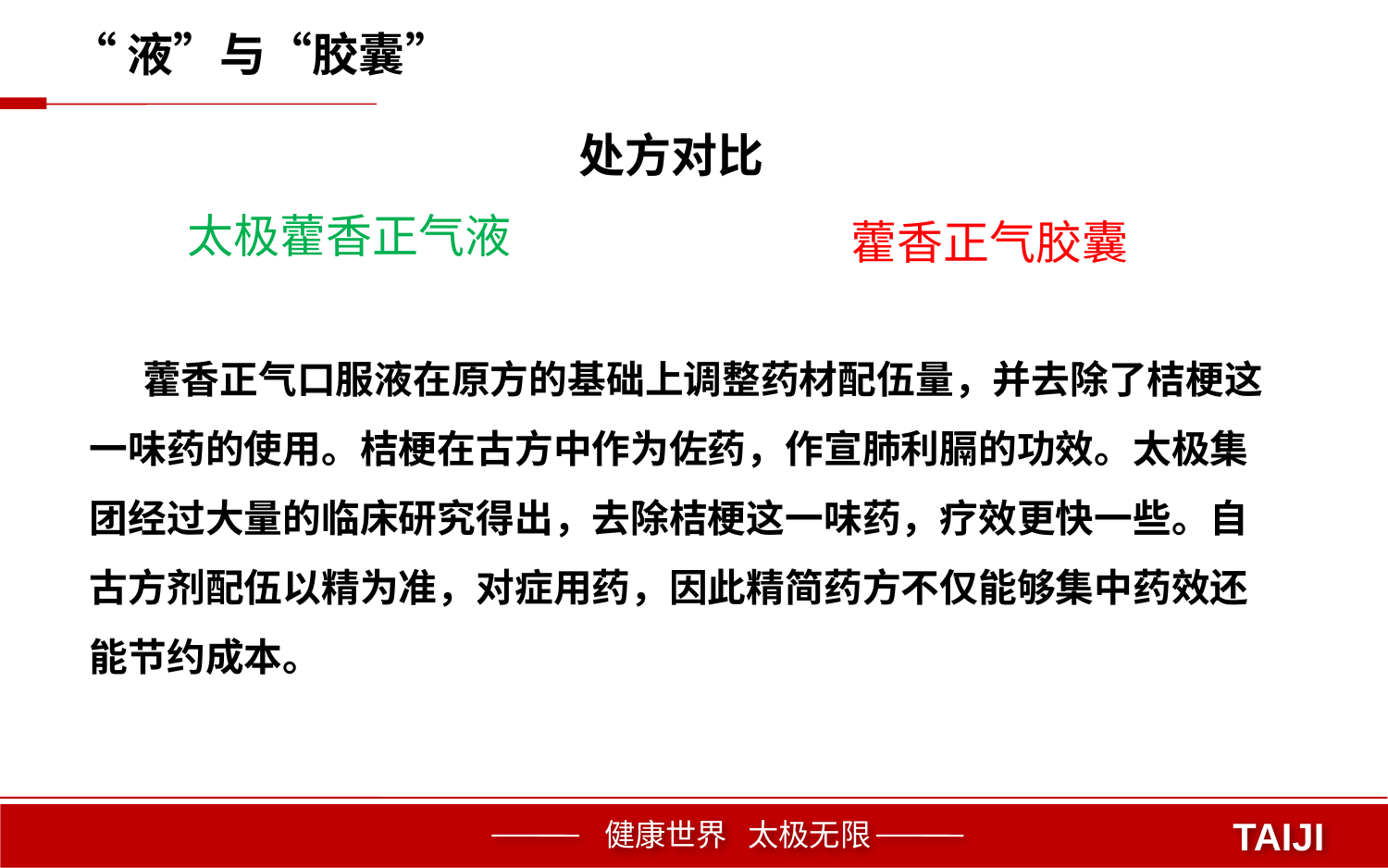

“液”与“胶囊”
处方对比
太极藿香正气液
藿香正气胶囊
     藿香正气口服液在原方的基础上调整药材配伍量，并去除了桔梗这一味药的使用。桔梗在古方中作为佐药，作宣肺利膈的功效。太极集团经过大量的临床研究得出，去除桔梗这一味药，疗效更快一些。自古方剂配伍以精为准，对症用药，因此精简药方不仅能够集中药效还能节约成本。